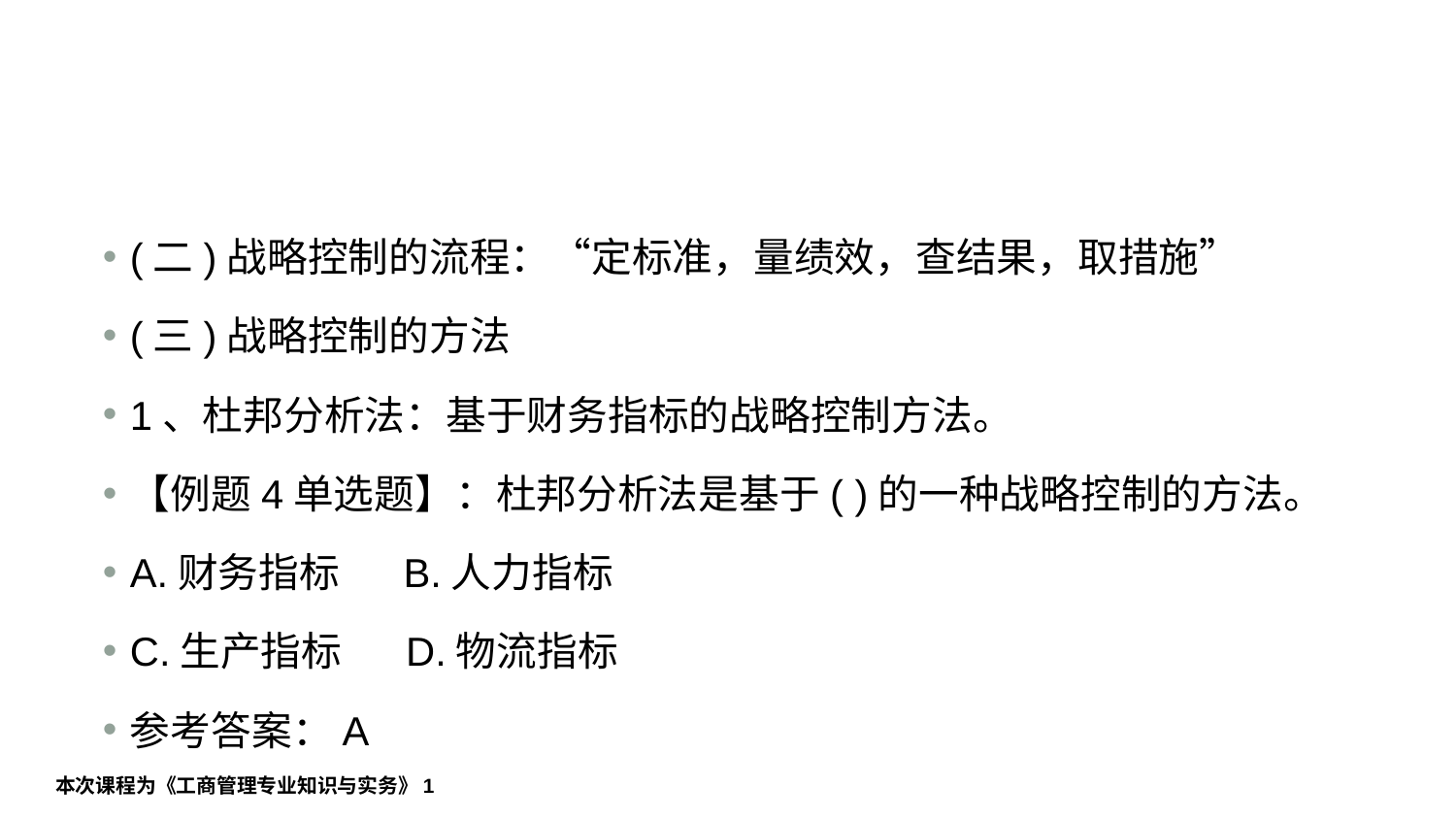

#

(二)战略控制的流程：“定标准，量绩效，查结果，取措施”
(三)战略控制的方法
1、杜邦分析法：基于财务指标的战略控制方法。
【例题4单选题】：杜邦分析法是基于( )的一种战略控制的方法。
A.财务指标      B.人力指标
C.生产指标      D.物流指标
参考答案：A